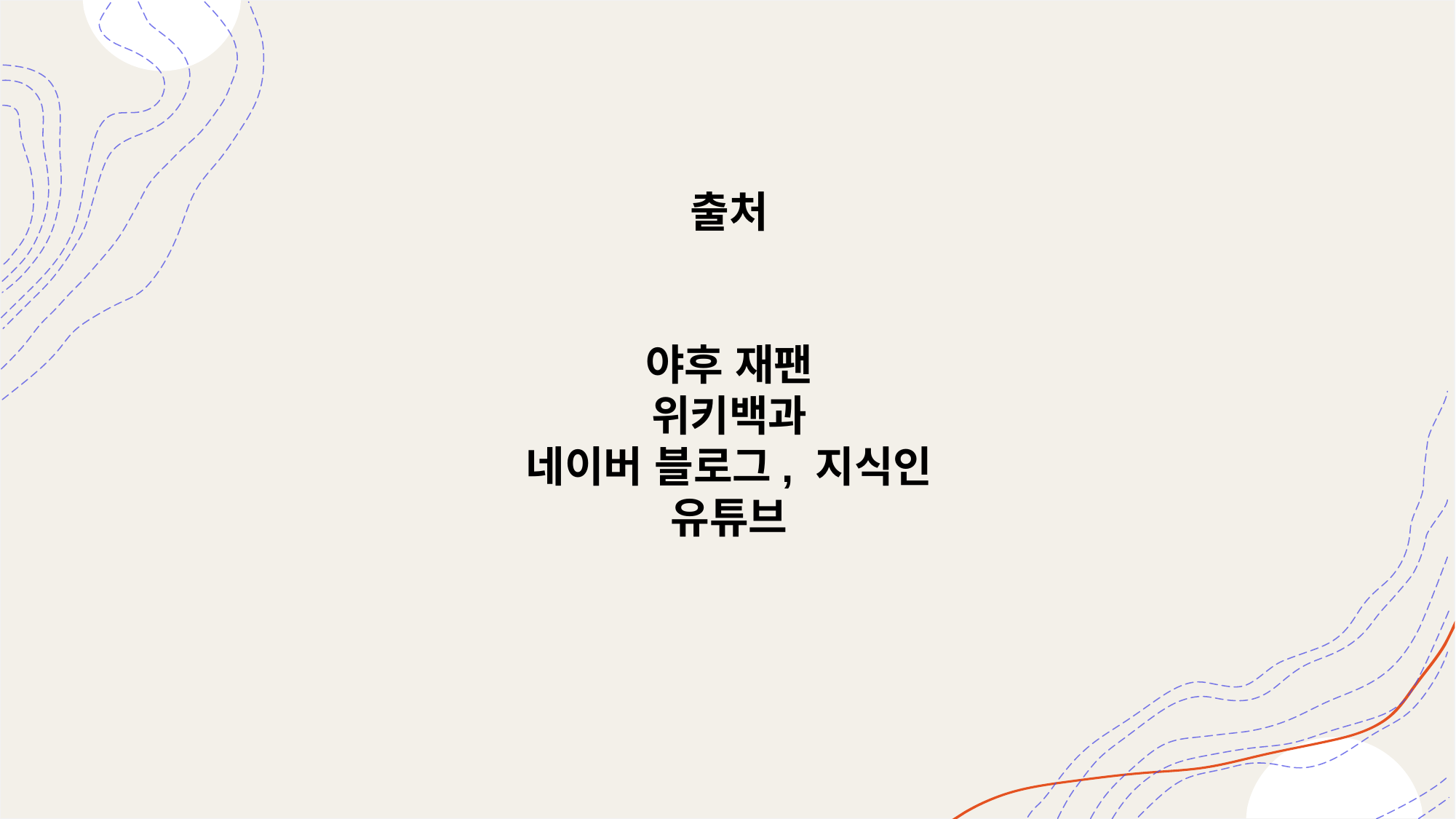

출처

야후 재팬
위키백과
네이버 블로그, 지식인
유튜브